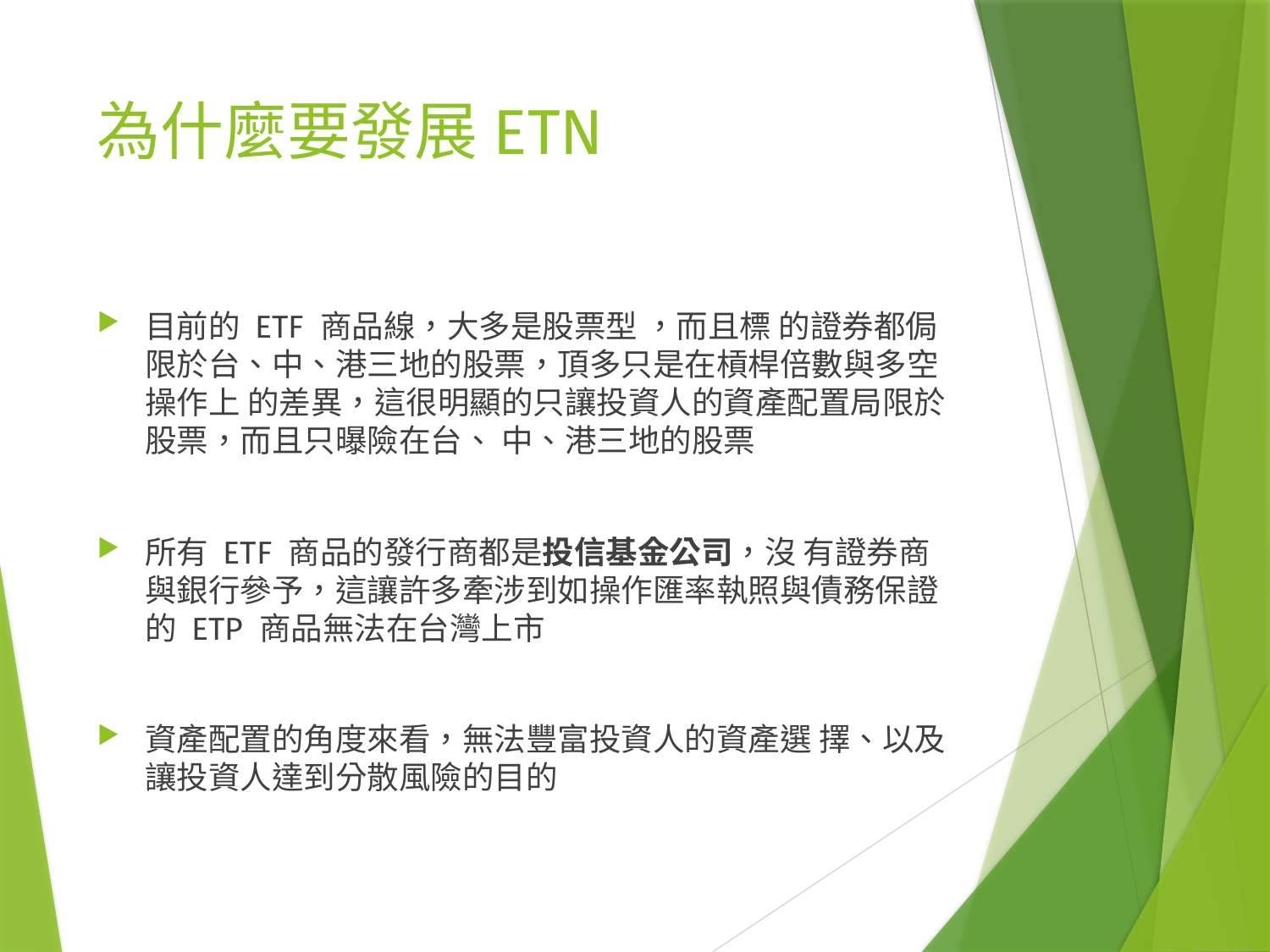

# 為什麼要發展ETN
目前的 ETF 商品線，大多是股票型 ，而且標 的證券都侷限於台、中、港三地的股票，頂多只是在槓桿倍數與多空操作上 的差異，這很明顯的只讓投資人的資產配置局限於股票，而且只曝險在台、 中、港三地的股票

所有 ETF 商品的發行商都是投信基金公司，沒 有證券商與銀行參予，這讓許多牽涉到如操作匯率執照與債務保證的 ETP 商品無法在台灣上市

資產配置的角度來看，無法豐富投資人的資產選 擇、以及讓投資人達到分散風險的目的